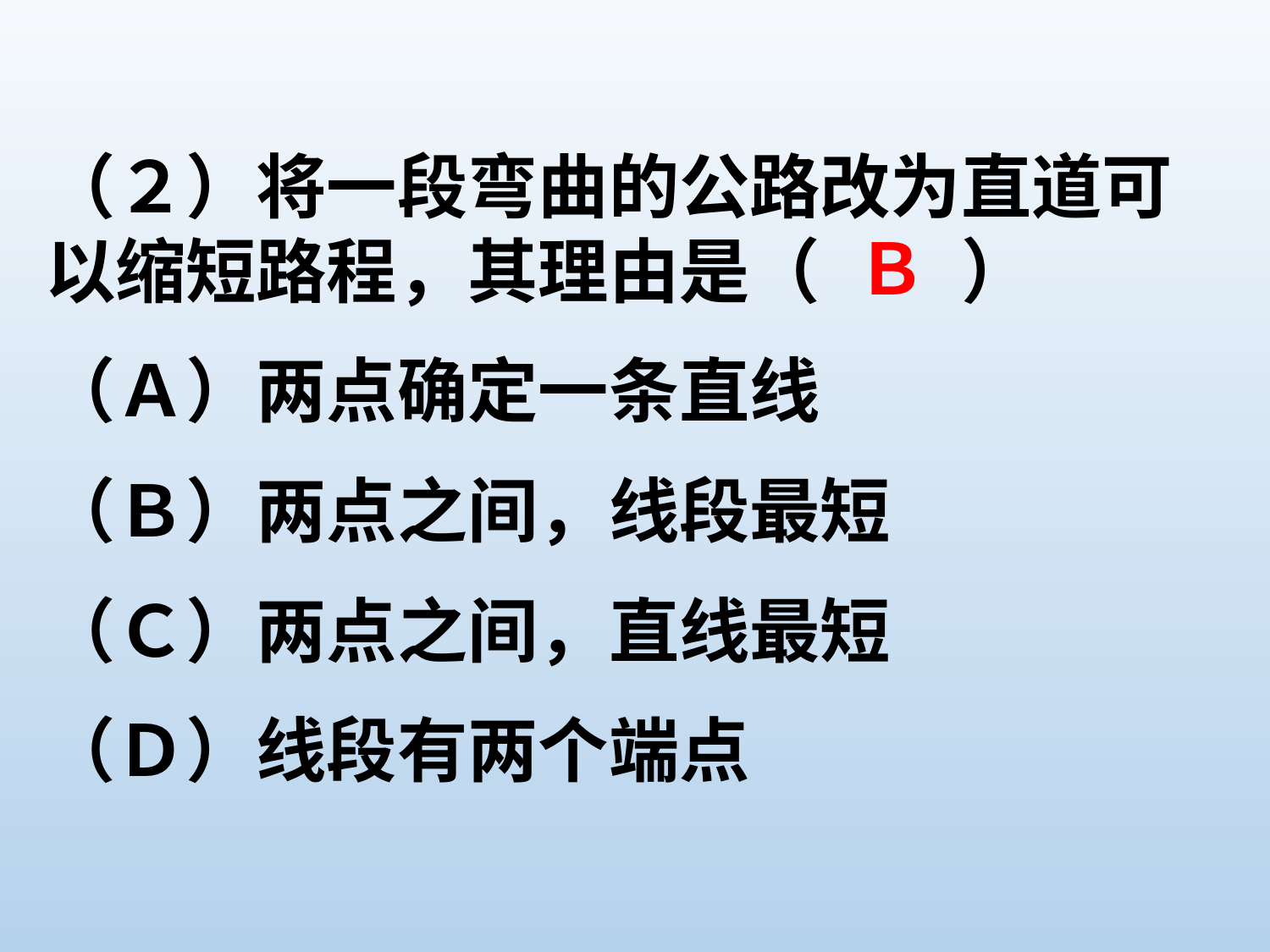

（２）将一段弯曲的公路改为直道可以缩短路程，其理由是（　　）
（Ａ）两点确定一条直线
（Ｂ）两点之间，线段最短
（Ｃ）两点之间，直线最短
（Ｄ）线段有两个端点

Ｂ